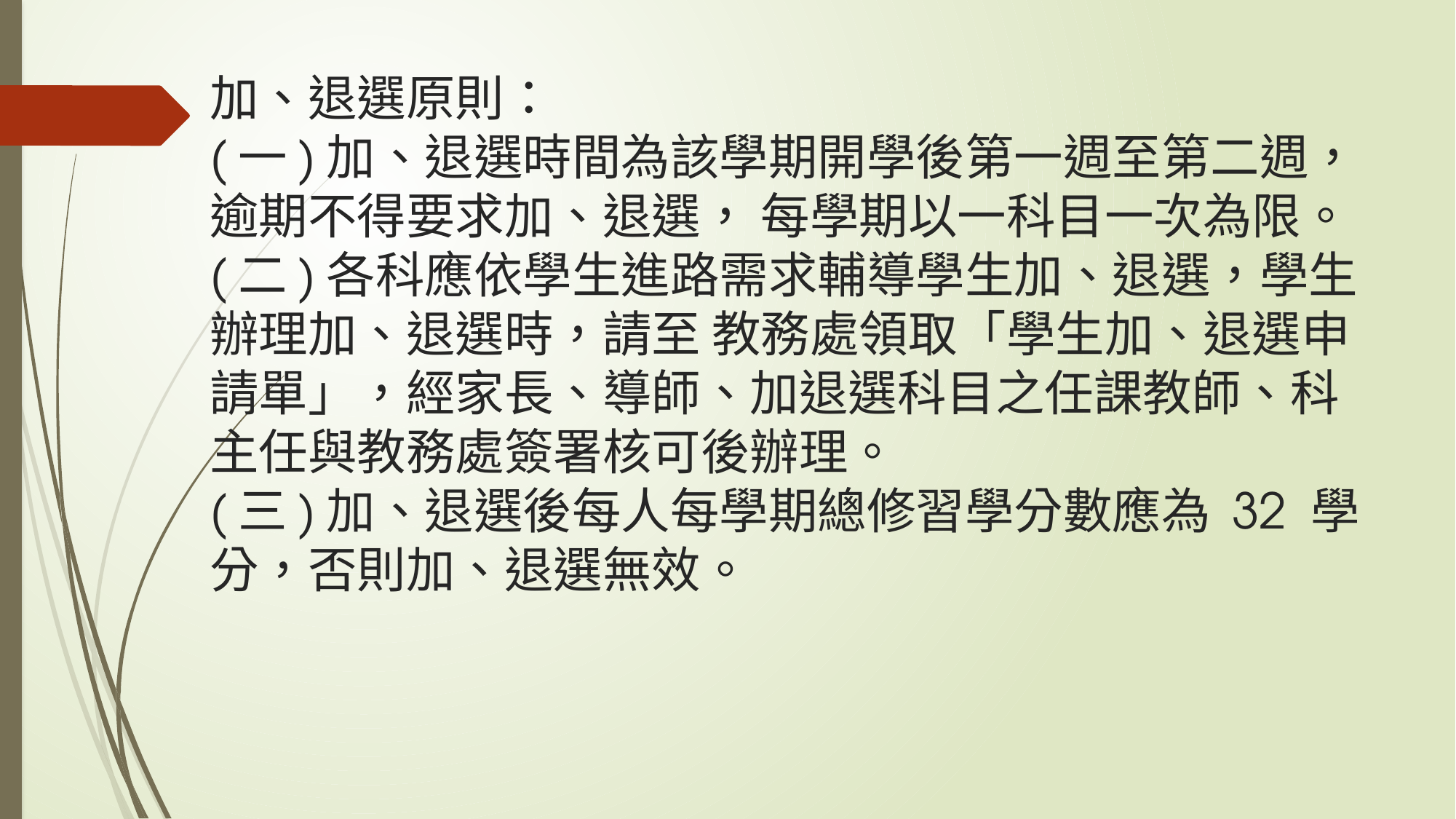

# 加、退選原則： (一)加、退選時間為該學期開學後第一週至第二週，逾期不得要求加、退選， 每學期以一科目一次為限。 (二)各科應依學生進路需求輔導學生加、退選，學生辦理加、退選時，請至 教務處領取「學生加、退選申請單」，經家長、導師、加退選科目之任課教師、科主任與教務處簽署核可後辦理。 (三)加、退選後每人每學期總修習學分數應為 32 學分，否則加、退選無效。